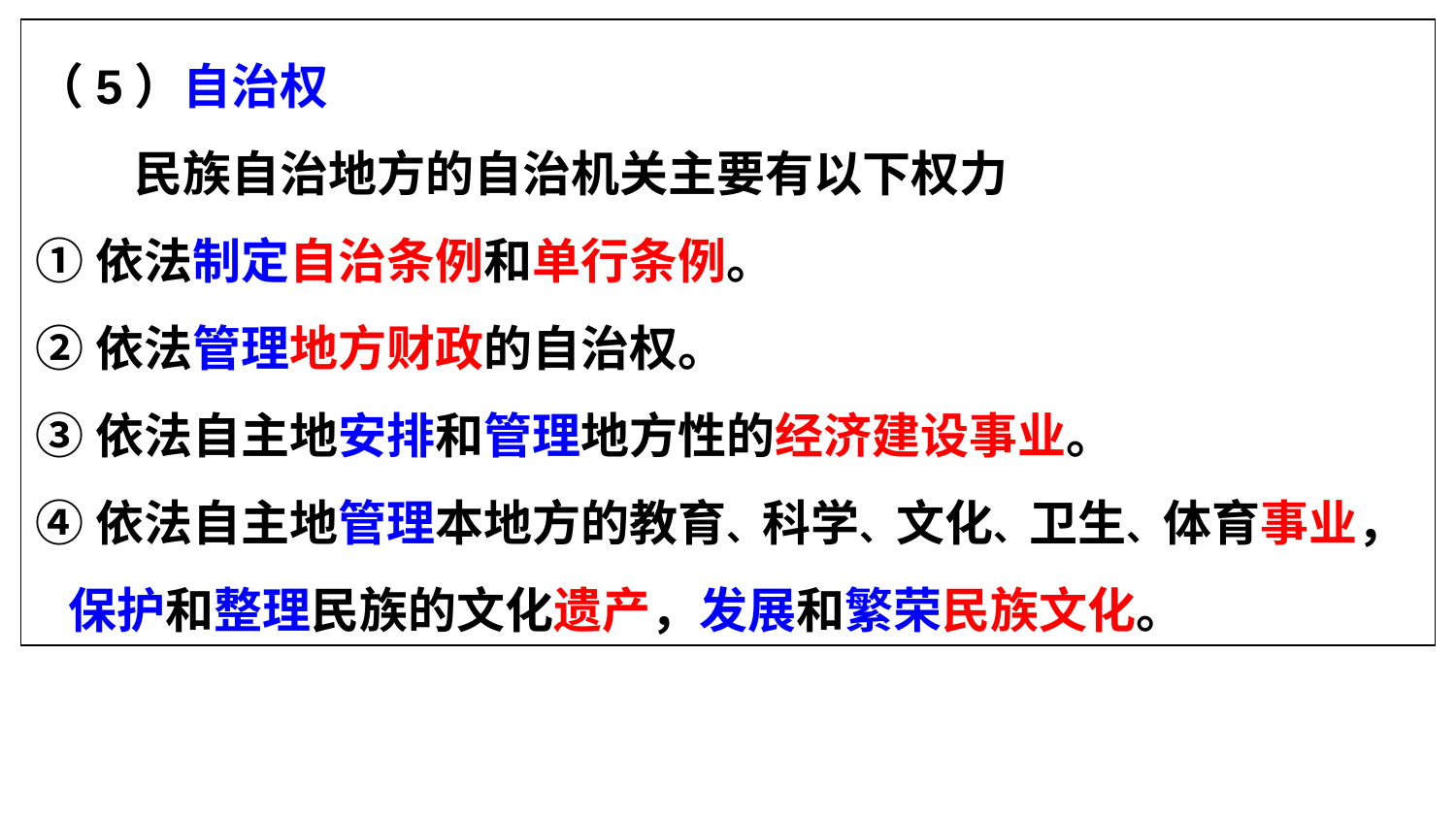

（5）自治权
        民族自治地方的自治机关主要有以下权力
①依法制定自治条例和单行条例。
②依法管理地方财政的自治权。
③依法自主地安排和管理地方性的经济建设事业。
④依法自主地管理本地方的教育、科学、文化、卫生、体育事业，
  保护和整理民族的文化遗产，发展和繁荣民族文化。